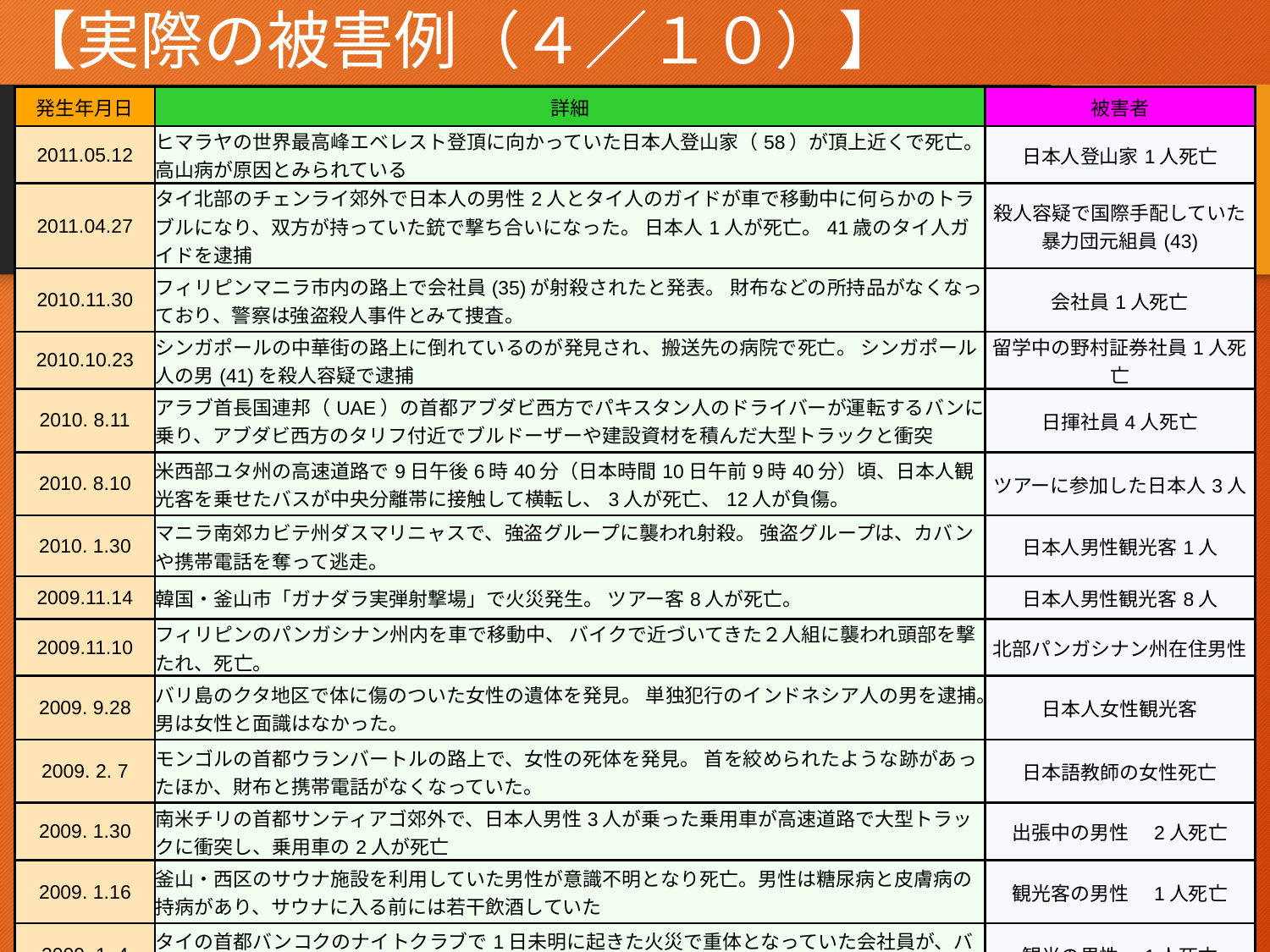

# 【実際の被害例（４／１０）】
| 発生年月日 | 詳細 | 被害者 |
| --- | --- | --- |
| 2011.05.12 | ヒマラヤの世界最高峰エベレスト登頂に向かっていた日本人登山家（58）が頂上近くで死亡。 高山病が原因とみられている | 日本人登山家1人死亡 |
| 2011.04.27 | タイ北部のチェンライ郊外で日本人の男性2人とタイ人のガイドが車で移動中に何らかのトラブルになり、双方が持っていた銃で撃ち合いになった。 日本人1人が死亡。41歳のタイ人ガイドを逮捕 | 殺人容疑で国際手配していた暴力団元組員(43) |
| 2010.11.30 | フィリピンマニラ市内の路上で会社員(35)が射殺されたと発表。 財布などの所持品がなくなっており、警察は強盗殺人事件とみて捜査。 | 会社員1人死亡 |
| 2010.10.23 | シンガポールの中華街の路上に倒れているのが発見され、搬送先の病院で死亡。 シンガポール人の男(41)を殺人容疑で逮捕 | 留学中の野村証券社員1人死亡 |
| 2010. 8.11 | アラブ首長国連邦（UAE）の首都アブダビ西方でパキスタン人のドライバーが運転するバンに乗り、アブダビ西方のタリフ付近でブルドーザーや建設資材を積んだ大型トラックと衝突 | 日揮社員4人死亡 |
| 2010. 8.10 | 米西部ユタ州の高速道路で9日午後6時40分（日本時間10日午前9時40分）頃、日本人観光客を乗せたバスが中央分離帯に接触して横転し、3人が死亡、12人が負傷。 | ツアーに参加した日本人3人 |
| 2010. 1.30 | マニラ南郊カビテ州ダスマリニャスで、強盗グループに襲われ射殺。 強盗グループは、カバンや携帯電話を奪って逃走。 | 日本人男性観光客1人 |
| 2009.11.14 | 韓国・釜山市「ガナダラ実弾射撃場」で火災発生。 ツアー客8人が死亡。 | 日本人男性観光客8人 |
| 2009.11.10 | フィリピンのパンガシナン州内を車で移動中、 バイクで近づいてきた２人組に襲われ頭部を撃たれ、死亡。 | 北部パンガシナン州在住男性 |
| 2009. 9.28 | バリ島のクタ地区で体に傷のついた女性の遺体を発見。 単独犯行のインドネシア人の男を逮捕。男は女性と面識はなかった。 | 日本人女性観光客 |
| 2009. 2. 7 | モンゴルの首都ウランバートルの路上で、女性の死体を発見。 首を絞められたような跡があったほか、財布と携帯電話がなくなっていた。 | 日本語教師の女性死亡 |
| 2009. 1.30 | 南米チリの首都サンティアゴ郊外で、日本人男性3人が乗った乗用車が高速道路で大型トラックに衝突し、乗用車の2人が死亡 | 出張中の男性　2人死亡 |
| 2009. 1.16 | 釜山・西区のサウナ施設を利用していた男性が意識不明となり死亡。男性は糖尿病と皮膚病の持病があり、サウナに入る前には若干飲酒していた | 観光客の男性　1人死亡 |
| 2009. 1. 4 | タイの首都バンコクのナイトクラブで1日未明に起きた火災で重体となっていた会社員が、バンコクの病院で死亡 | 観光の男性　1人死亡 |
9